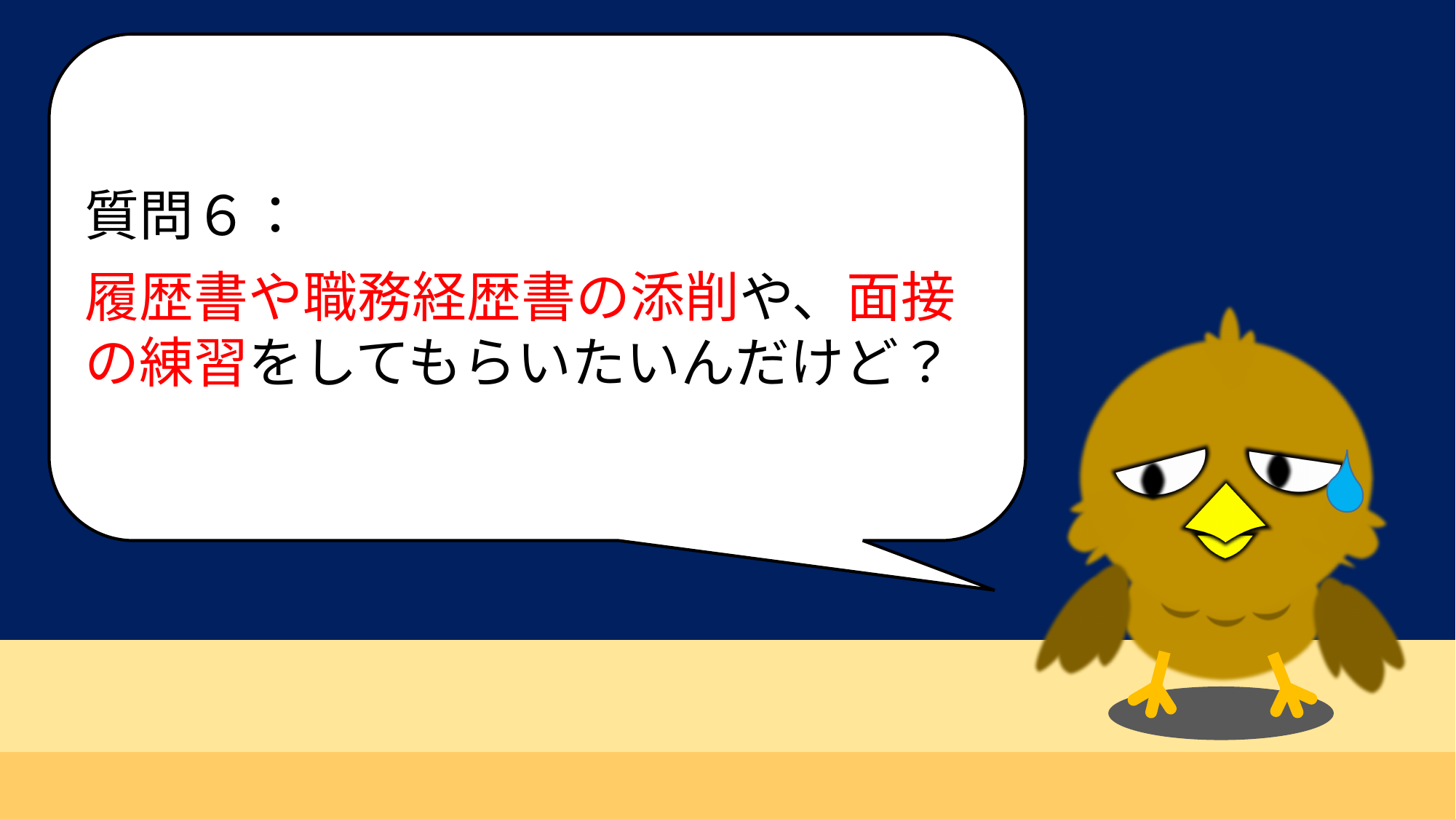

質問６：

履歴書や職務経歴書の添削や、面接の練習をしてもらいたいんだけど？